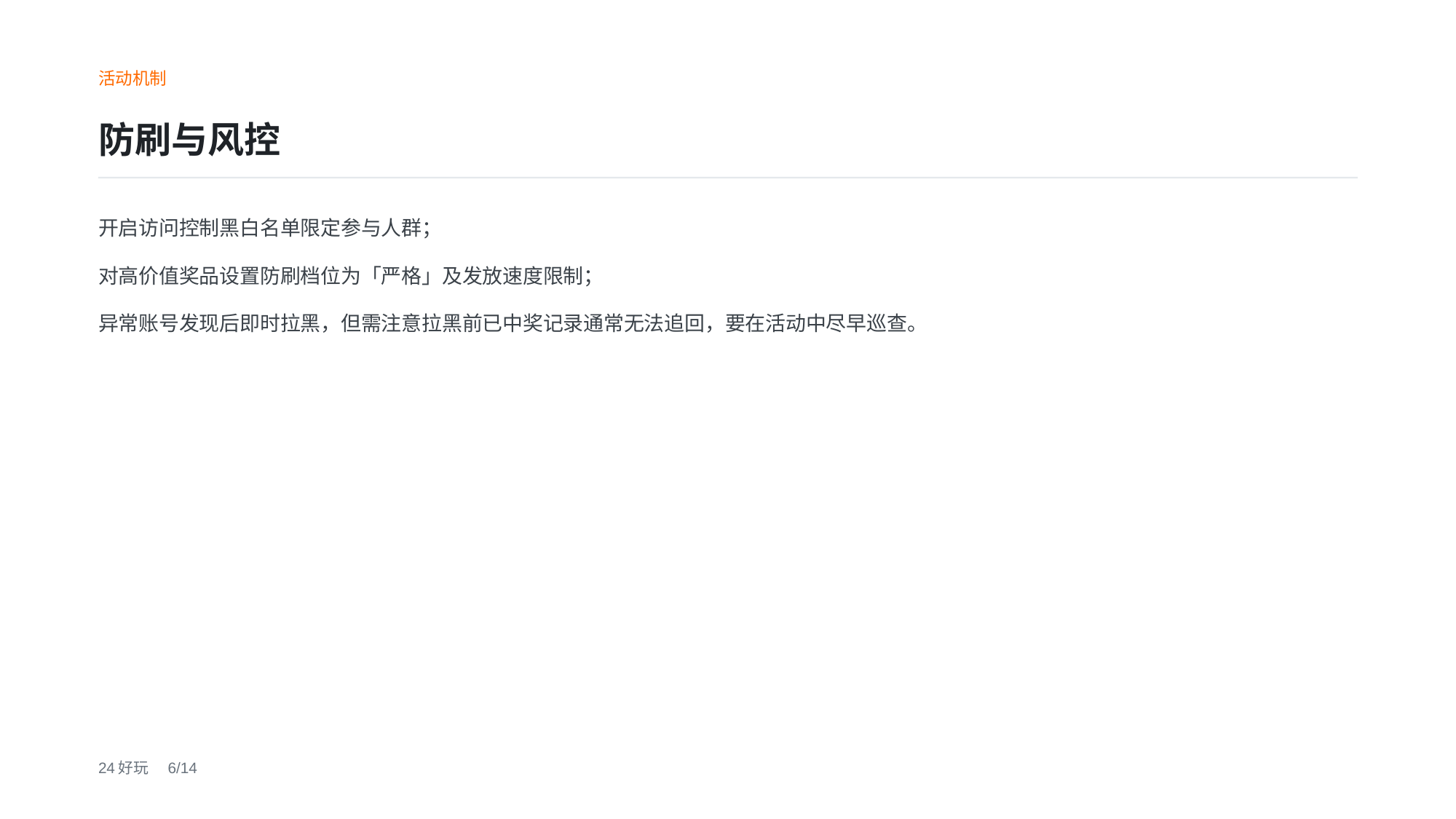

活动机制
防刷与风控

开启访问控制黑白名单限定参与人群；
对高价值奖品设置防刷档位为「严格」及发放速度限制；
异常账号发现后即时拉黑，但需注意拉黑前已中奖记录通常无法追回，要在活动中尽早巡查。
24好玩　6/14